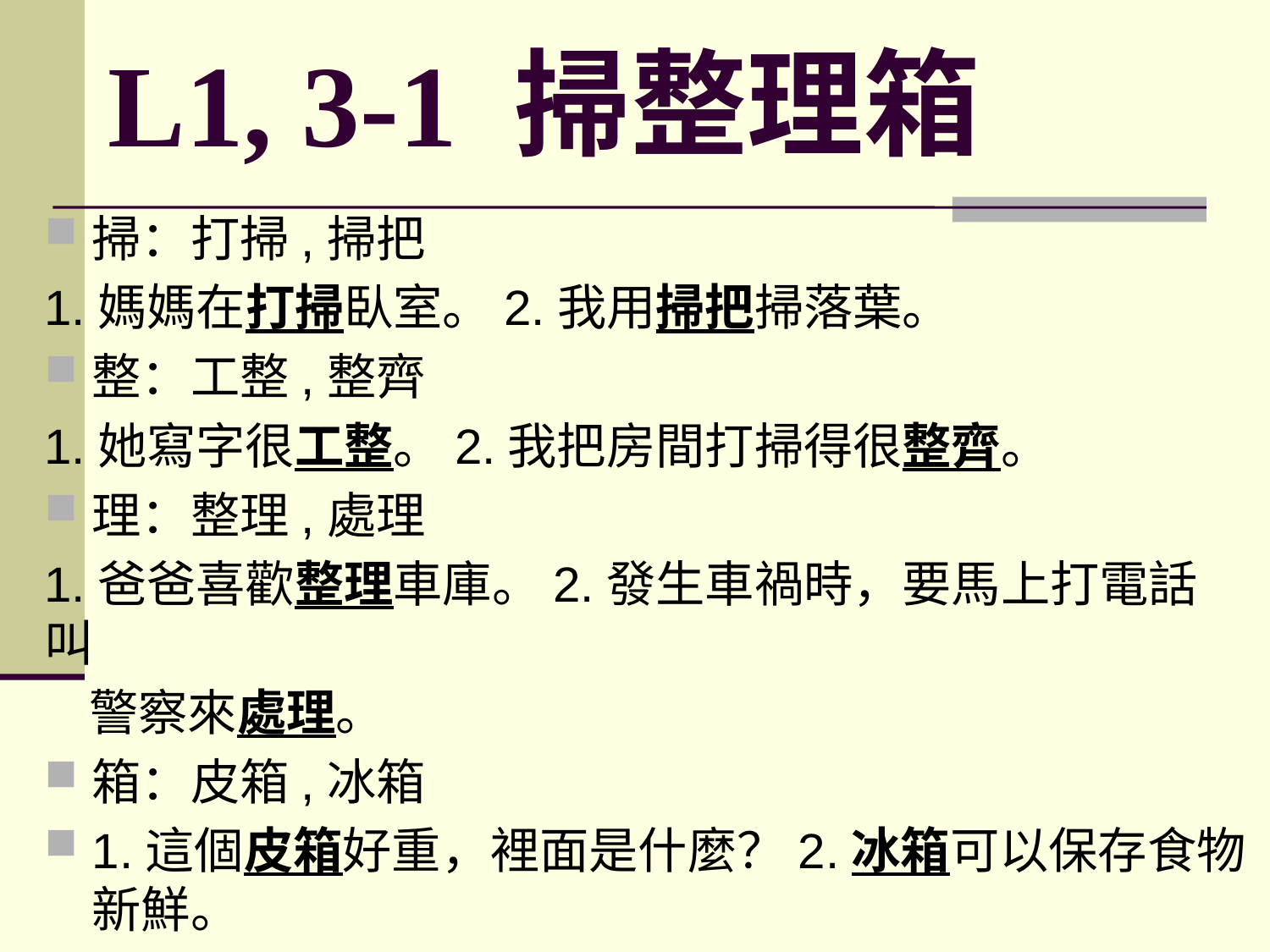

# L1, 3-1 掃整理箱
掃：打掃,掃把
1.媽媽在打掃臥室。2.我用掃把掃落葉。
整：工整,整齊
1.她寫字很工整。2.我把房間打掃得很整齊。
理：整理,處理
1.爸爸喜歡整理車庫。2.發生車禍時，要馬上打電話叫
   警察來處理。
箱：皮箱,冰箱
1.這個皮箱好重，裡面是什麼？2.冰箱可以保存食物新鮮。